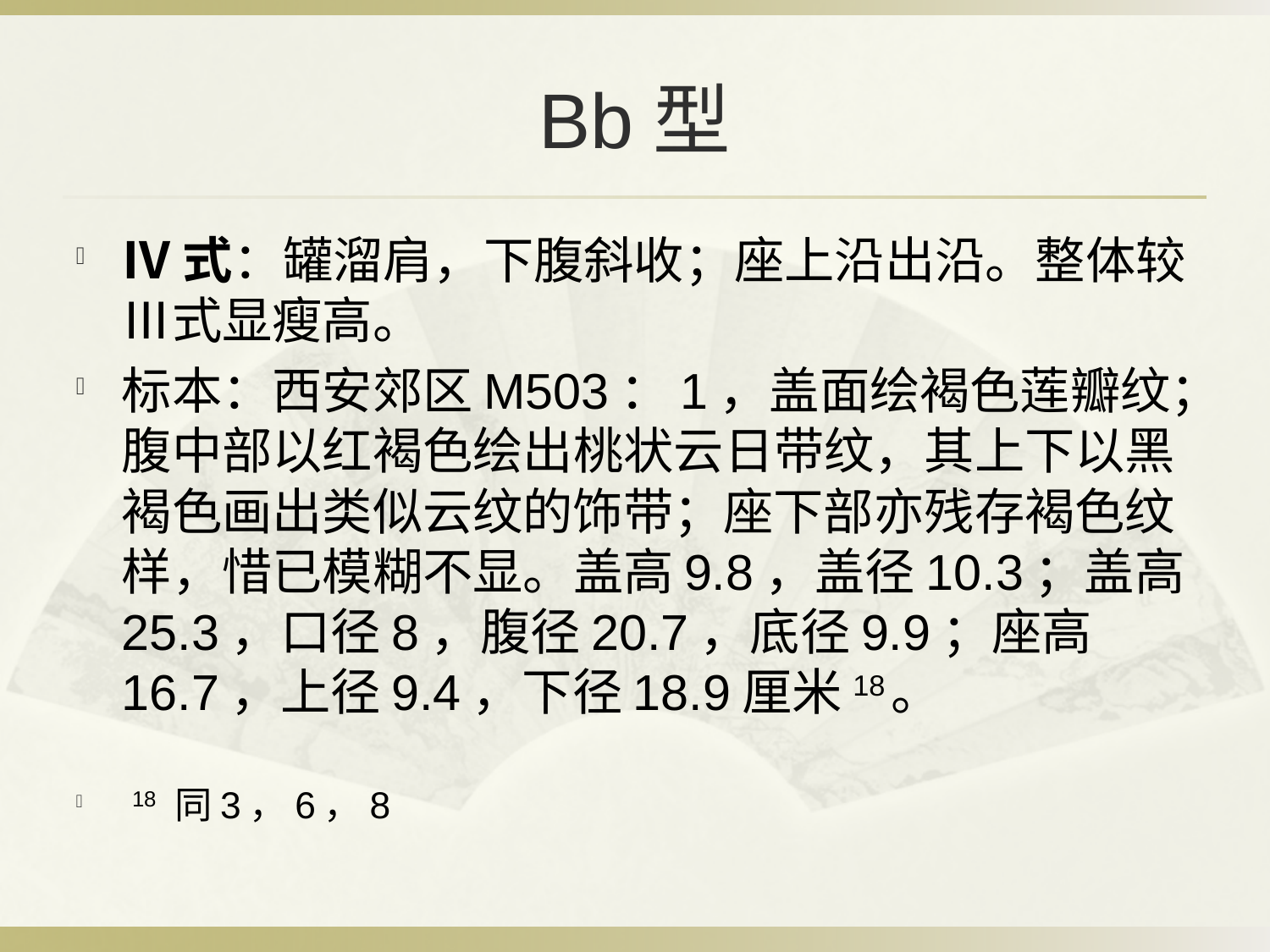

# Bb型
Ⅳ式：罐溜肩，下腹斜收；座上沿出沿。整体较Ⅲ式显瘦高。
标本：西安郊区M503：1，盖面绘褐色莲瓣纹；腹中部以红褐色绘出桃状云日带纹，其上下以黑褐色画出类似云纹的饰带；座下部亦残存褐色纹样，惜已模糊不显。盖高9.8，盖径10.3；盖高25.3，口径8，腹径20.7，底径9.9；座高16.7，上径9.4，下径18.9厘米18。

 18 同3，6，8